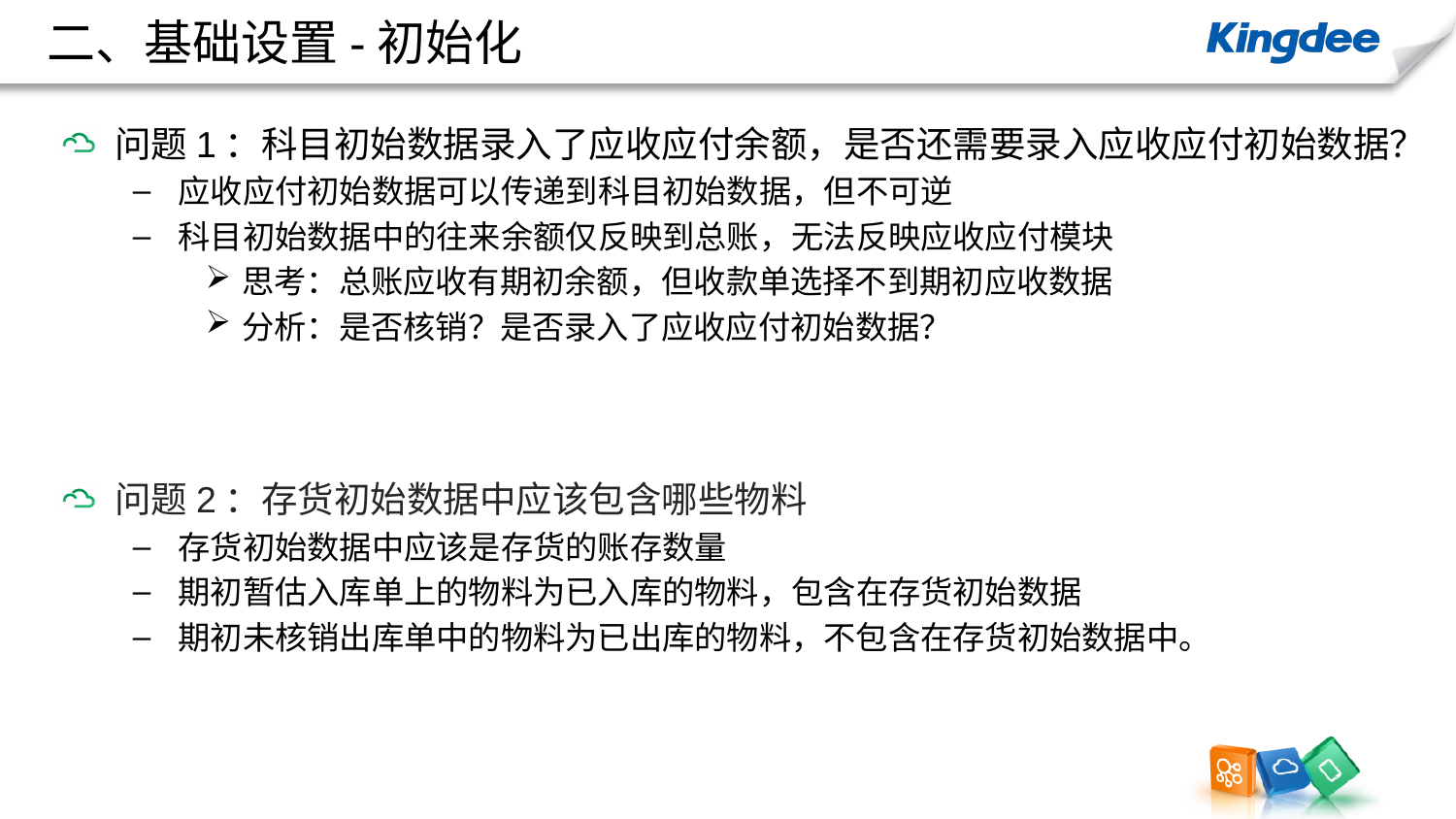

# 二、基础设置-初始化
问题1：科目初始数据录入了应收应付余额，是否还需要录入应收应付初始数据？
应收应付初始数据可以传递到科目初始数据，但不可逆
科目初始数据中的往来余额仅反映到总账，无法反映应收应付模块
思考：总账应收有期初余额，但收款单选择不到期初应收数据
分析：是否核销？是否录入了应收应付初始数据？

问题2：存货初始数据中应该包含哪些物料
存货初始数据中应该是存货的账存数量
期初暂估入库单上的物料为已入库的物料，包含在存货初始数据
期初未核销出库单中的物料为已出库的物料，不包含在存货初始数据中。